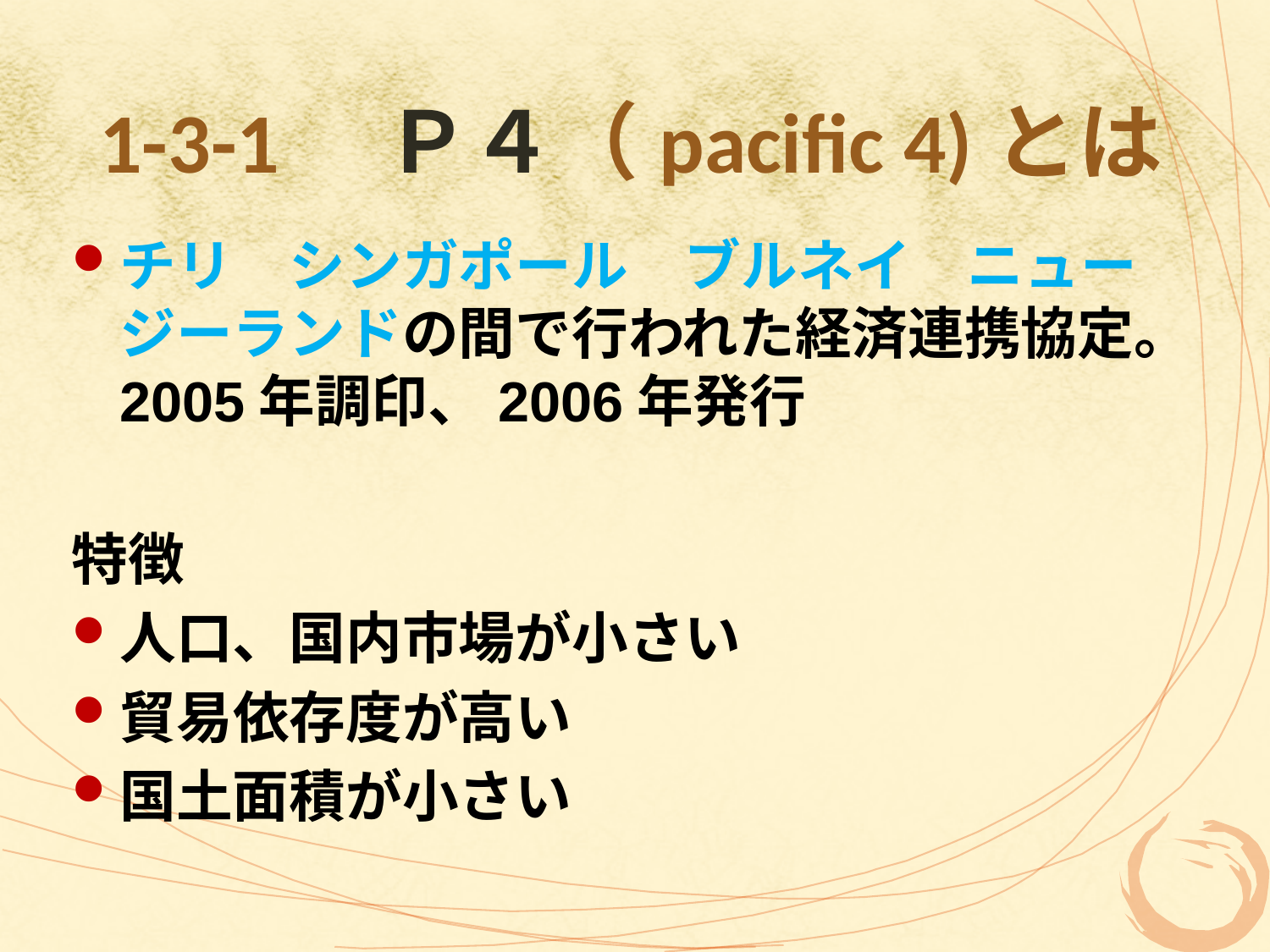

# 1-3-1　Ｐ４（pacific 4)とは
チリ　シンガポール　ブルネイ　ニュージーランドの間で行われた経済連携協定。2005年調印、2006年発行

特徴
人口、国内市場が小さい
貿易依存度が高い
国土面積が小さい